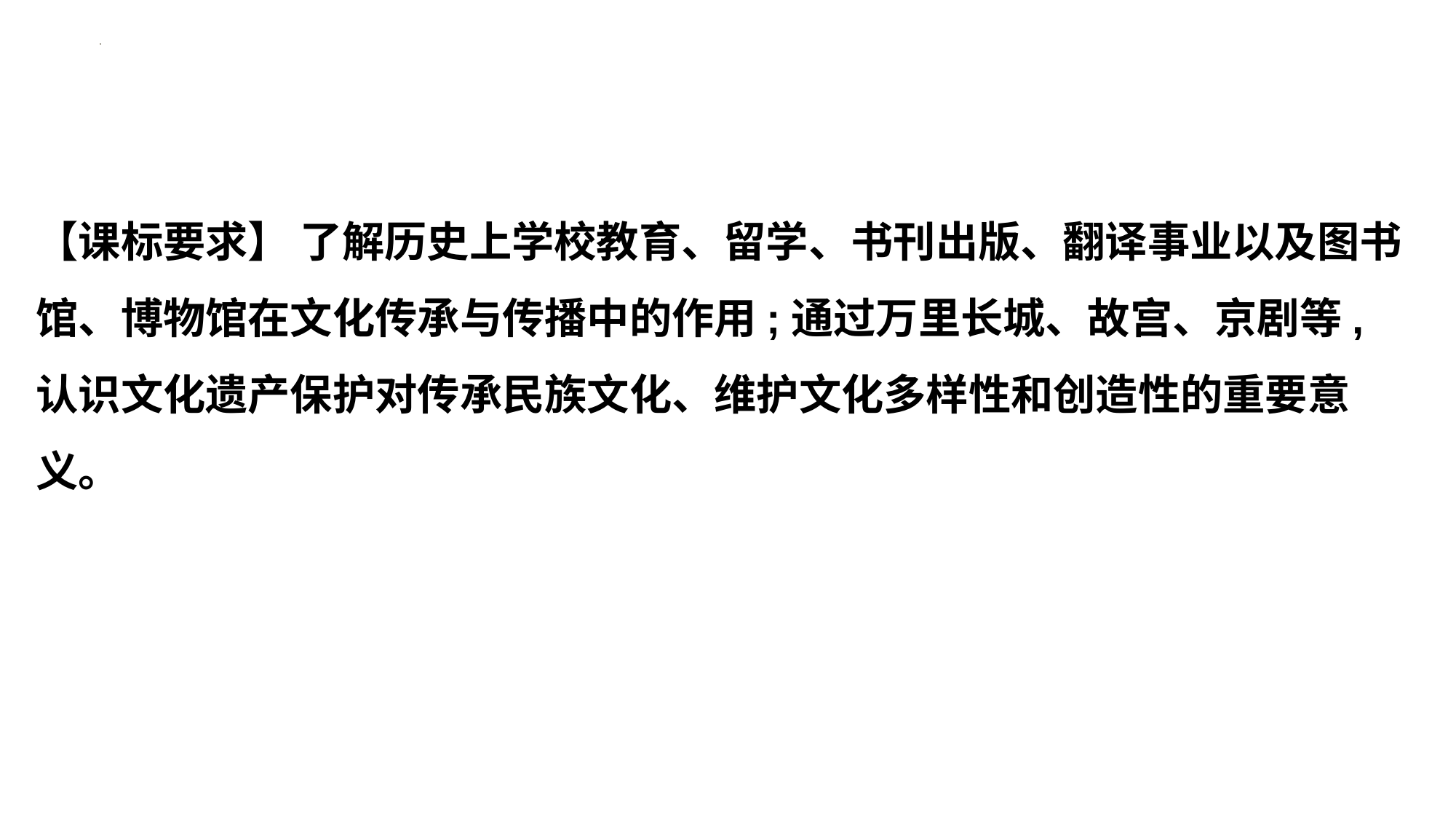

【课标要求】 了解历史上学校教育、留学、书刊出版、翻译事业以及图书馆、博物馆在文化传承与传播中的作用;通过万里长城、故宫、京剧等,认识文化遗产保护对传承民族文化、维护文化多样性和创造性的重要意义。